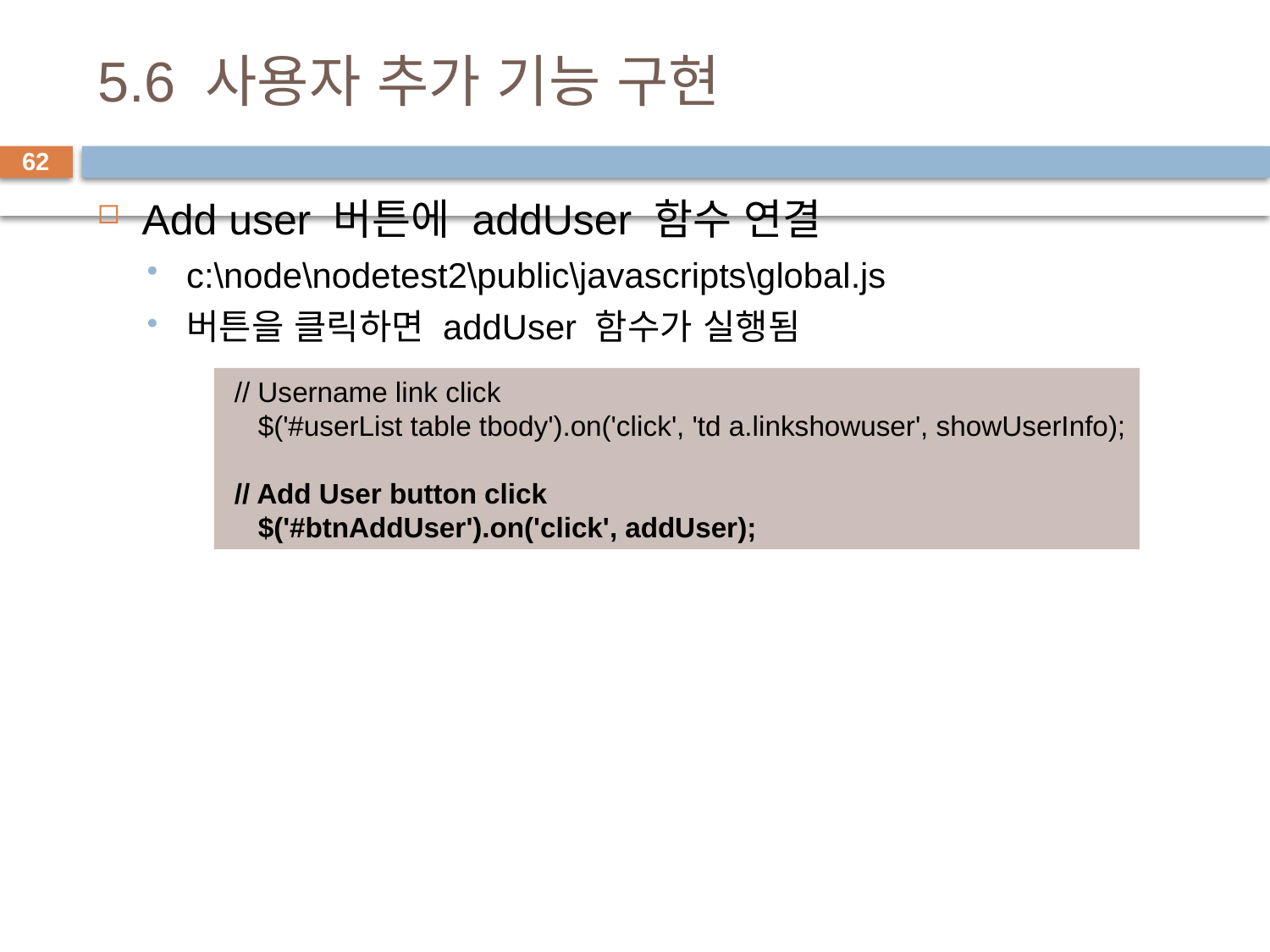

# 5.6 사용자 추가 기능 구현
62
Add user 버튼에 addUser 함수 연결
c:\node\nodetest2\public\javascripts\global.js
버튼을 클릭하면 addUser 함수가 실행됨

 // Username link click
    $('#userList table tbody').on('click', 'td a.linkshowuser', showUserInfo);

 // Add User button click
    $('#btnAddUser').on('click', addUser);